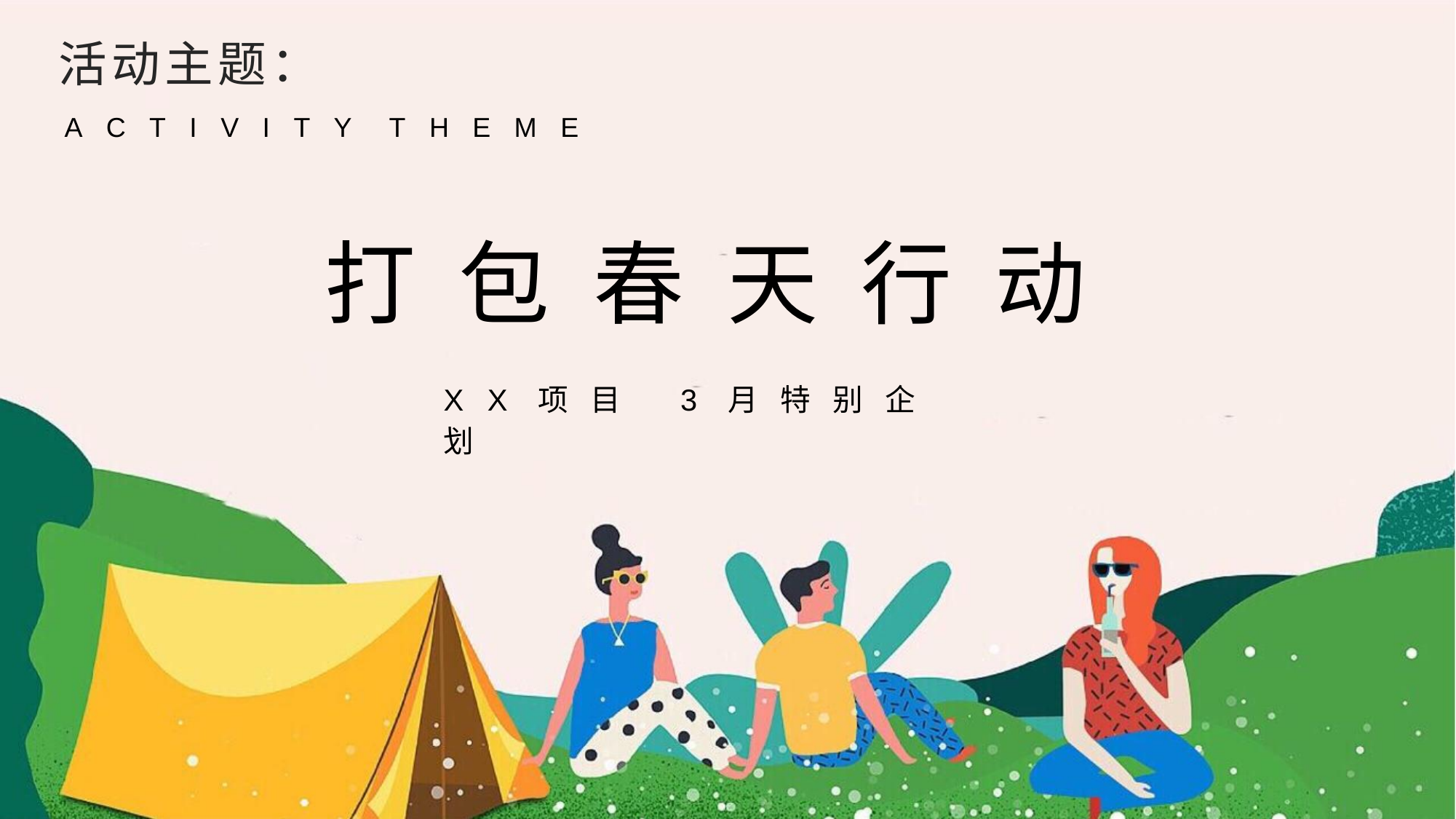

活动主题：
A C T I V I T Y
T H E M E
打 包 春 天 行 动
X X 项 目 3 月 特 别 企 划